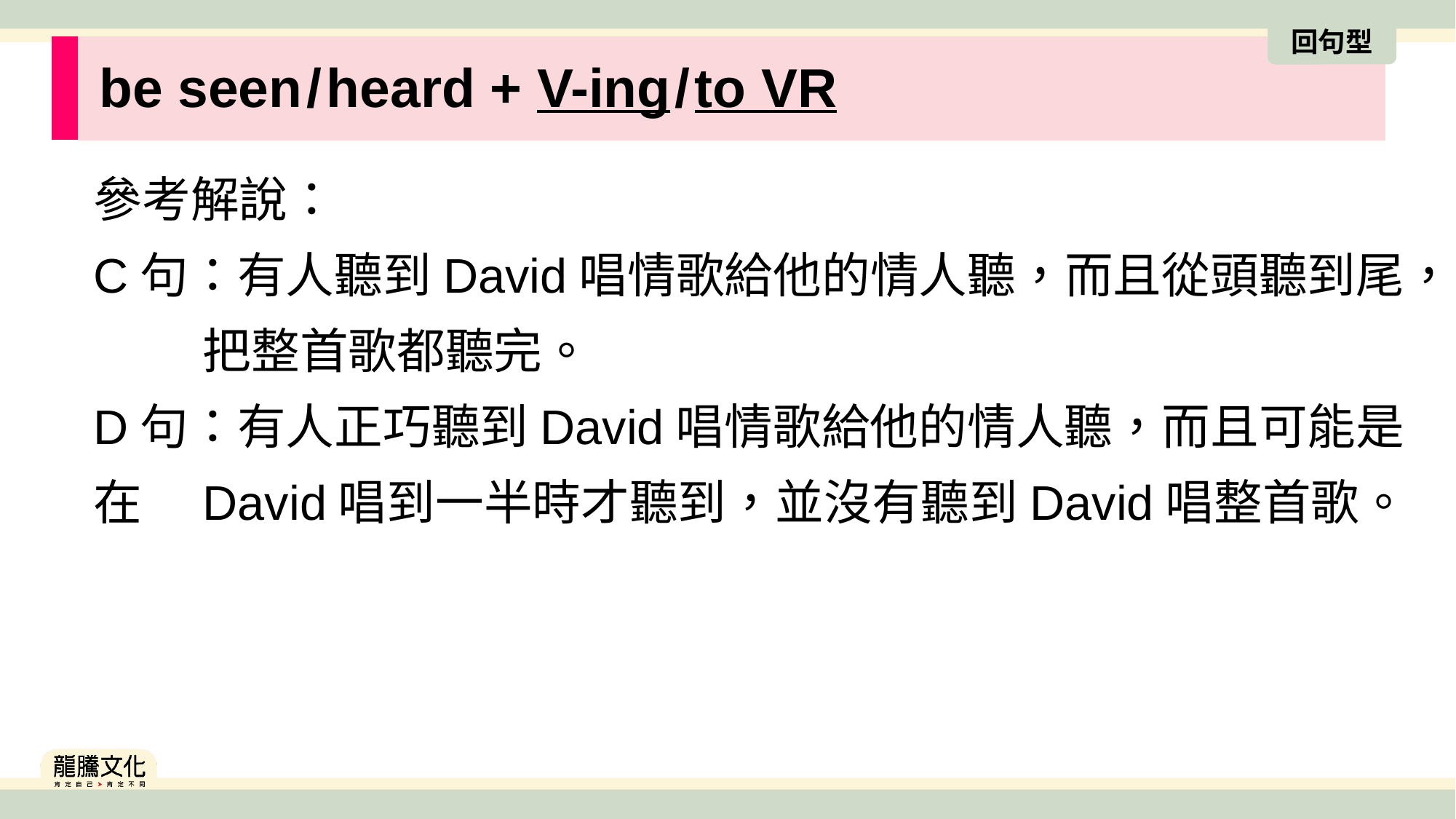

回句型
|  | be seen/heard + V-ing/to VR |
| --- | --- |
	參考解說：
C句：有人聽到David唱情歌給他的情人聽，而且從頭聽到尾，	把整首歌都聽完。
D句：有人正巧聽到David唱情歌給他的情人聽，而且可能是在	David唱到一半時才聽到，並沒有聽到David唱整首歌。